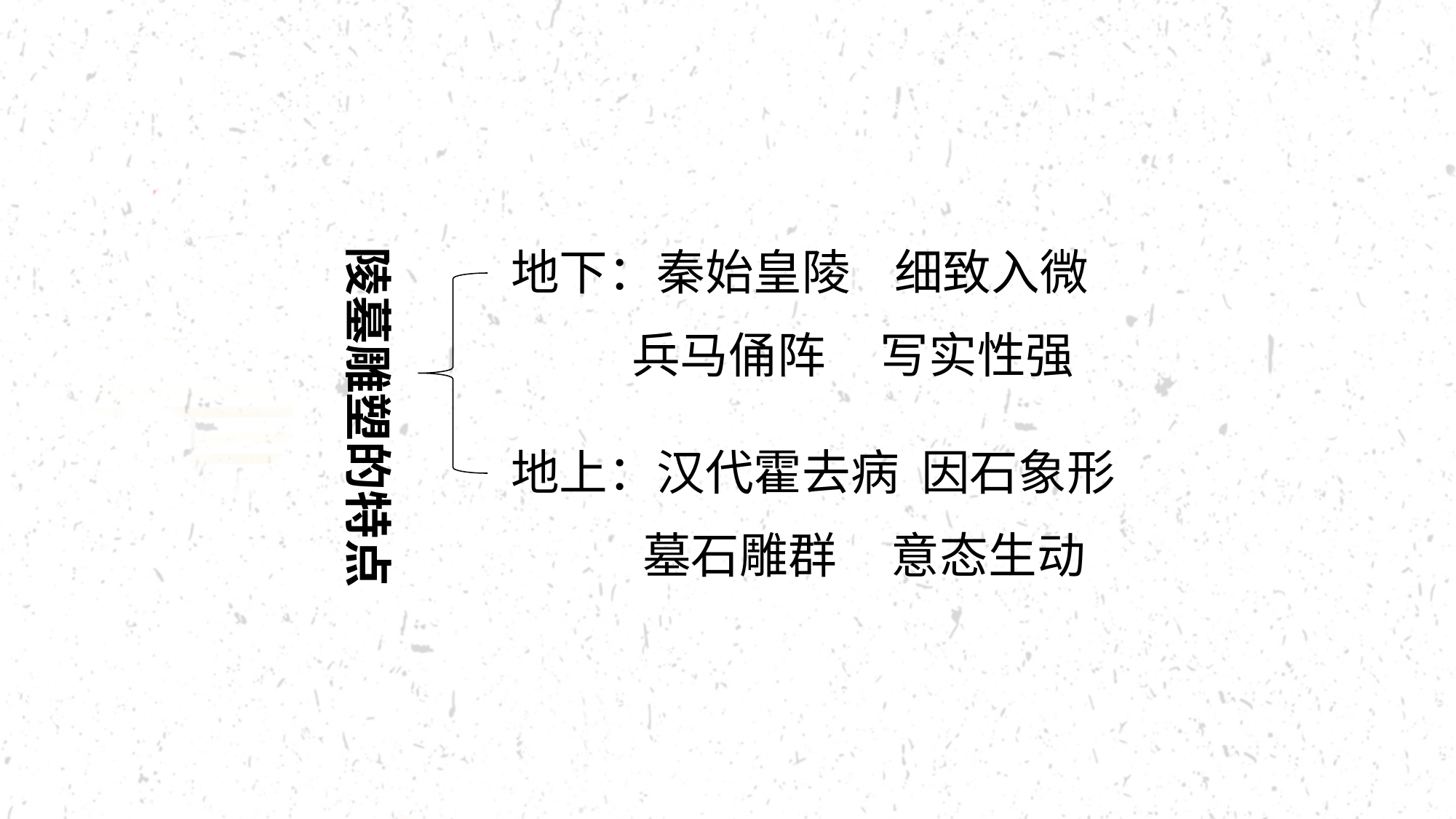

陵墓雕塑的特点
地下：秦始皇陵    细致入微
          兵马俑阵     写实性强

地上：汉代霍去病  因石象形
           墓石雕群     意态生动